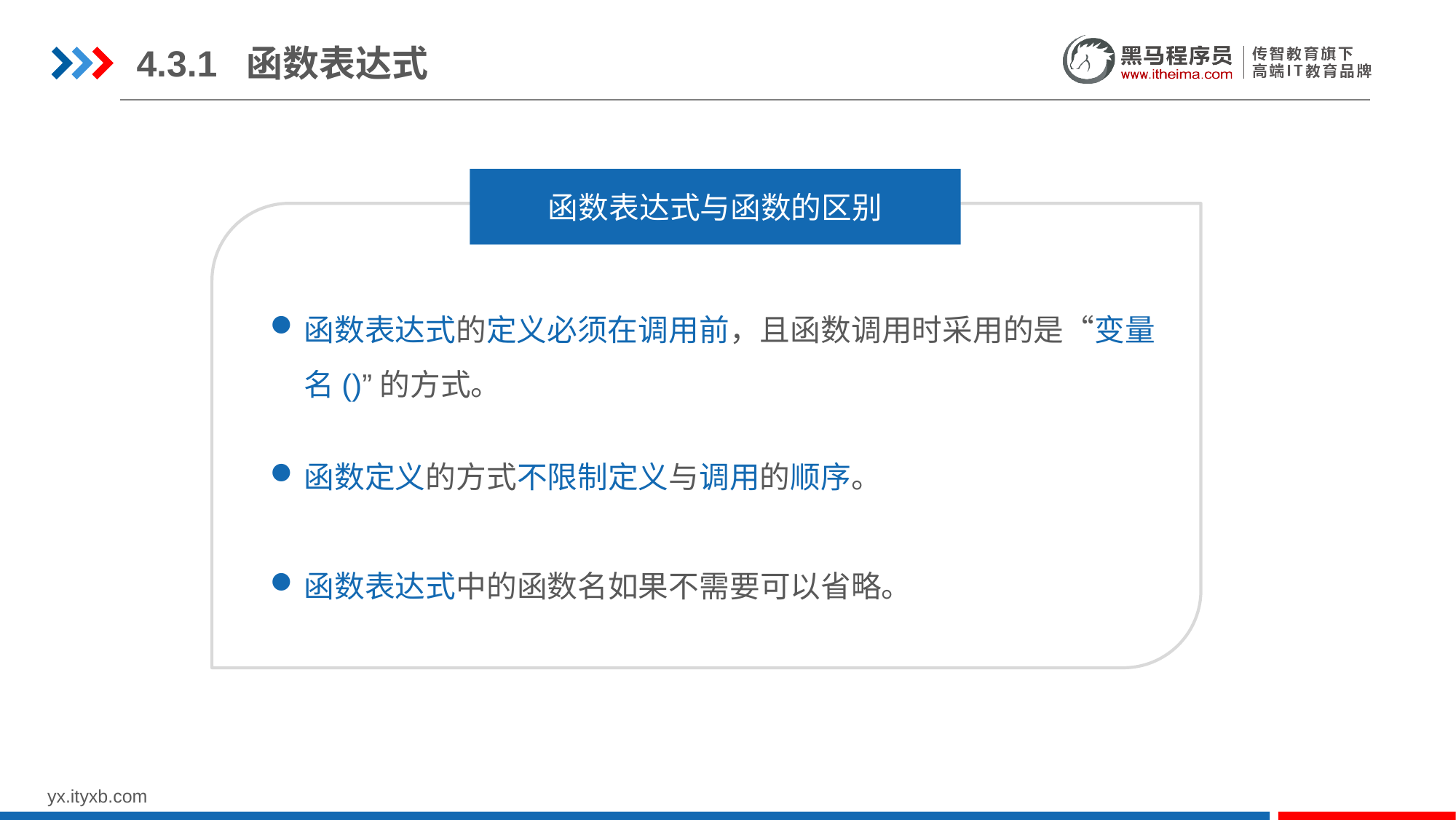

4.3.1  函数表达式
函数表达式与函数的区别

函数表达式的定义必须在调用前，且函数调用时采用的是“变量名()”的方式。

函数定义的方式不限制定义与调用的顺序。

函数表达式中的函数名如果不需要可以省略。